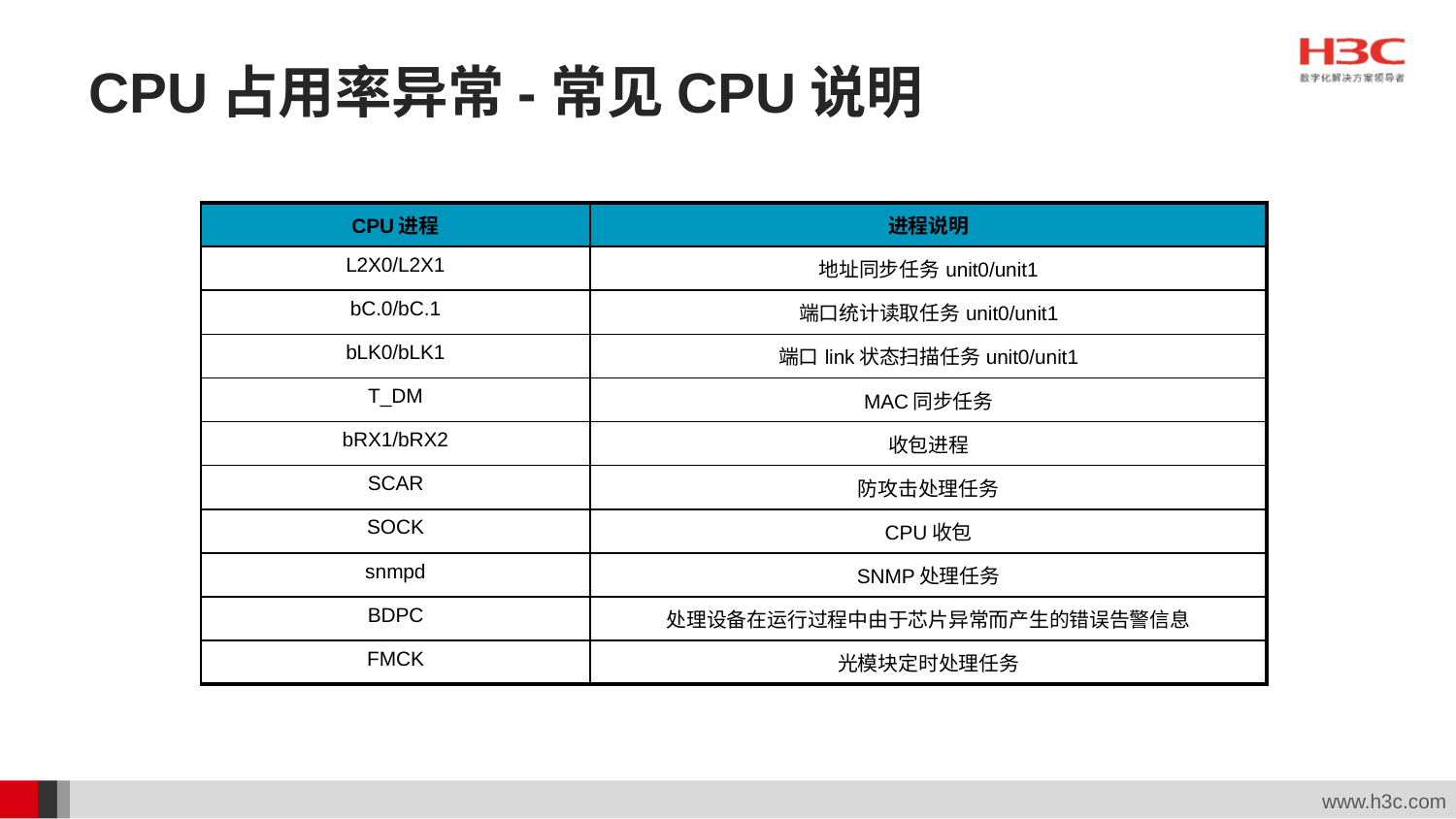

# CPU占用率异常-常见CPU说明
| CPU进程 | 进程说明 |
| --- | --- |
| L2X0/L2X1 | 地址同步任务unit0/unit1 |
| bC.0/bC.1 | 端口统计读取任务unit0/unit1 |
| bLK0/bLK1 | 端口link状态扫描任务unit0/unit1 |
| T\_DM | MAC同步任务 |
| bRX1/bRX2 | 收包进程 |
| SCAR | 防攻击处理任务 |
| SOCK | CPU收包 |
| snmpd | SNMP处理任务 |
| BDPC | 处理设备在运行过程中由于芯片异常而产生的错误告警信息 |
| FMCK | 光模块定时处理任务 |